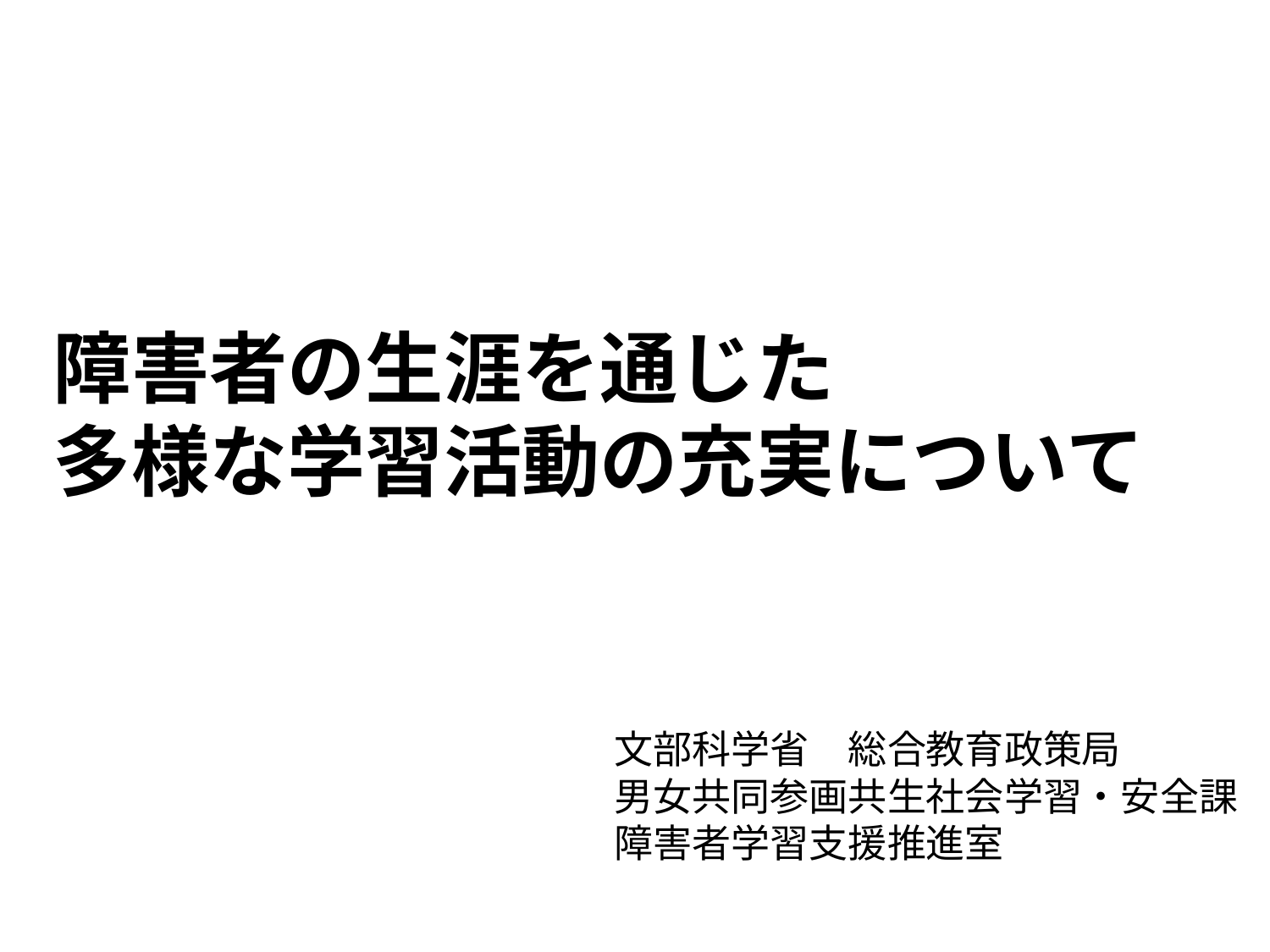

障害者の生涯を通じた
多様な学習活動の充実について
文部科学省　総合教育政策局
男女共同参画共生社会学習・安全課
障害者学習支援推進室